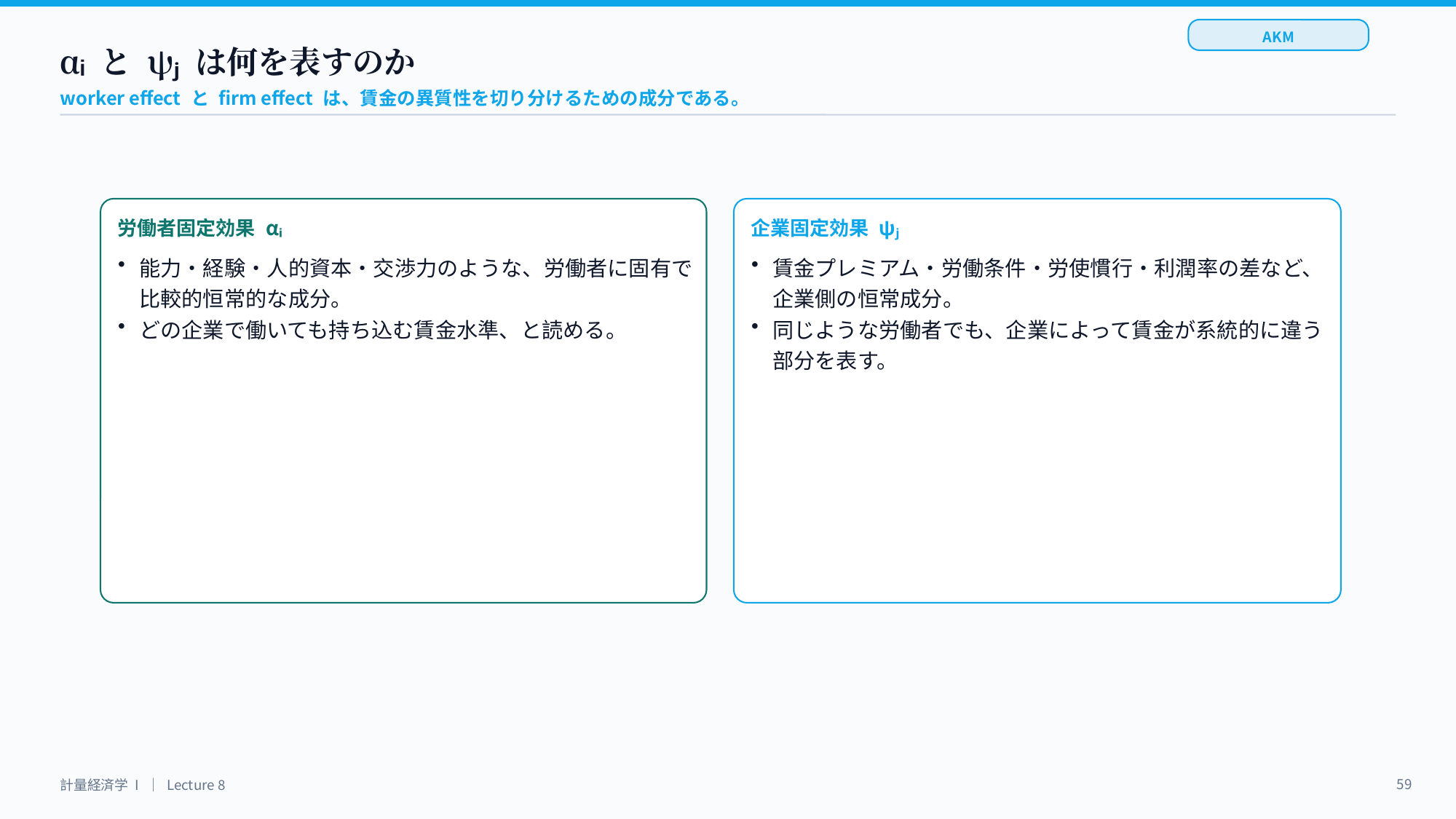

AKM
αᵢ と ψⱼ は何を表すのか
worker effect と firm effect は、賃金の異質性を切り分けるための成分である。

労働者固定効果 αᵢ
企業固定効果 ψⱼ
能力・経験・人的資本・交渉力のような、労働者に固有で比較的恒常的な成分。
どの企業で働いても持ち込む賃金水準、と読める。
賃金プレミアム・労働条件・労使慣行・利潤率の差など、企業側の恒常成分。
同じような労働者でも、企業によって賃金が系統的に違う部分を表す。
59
計量経済学 I ｜ Lecture 8